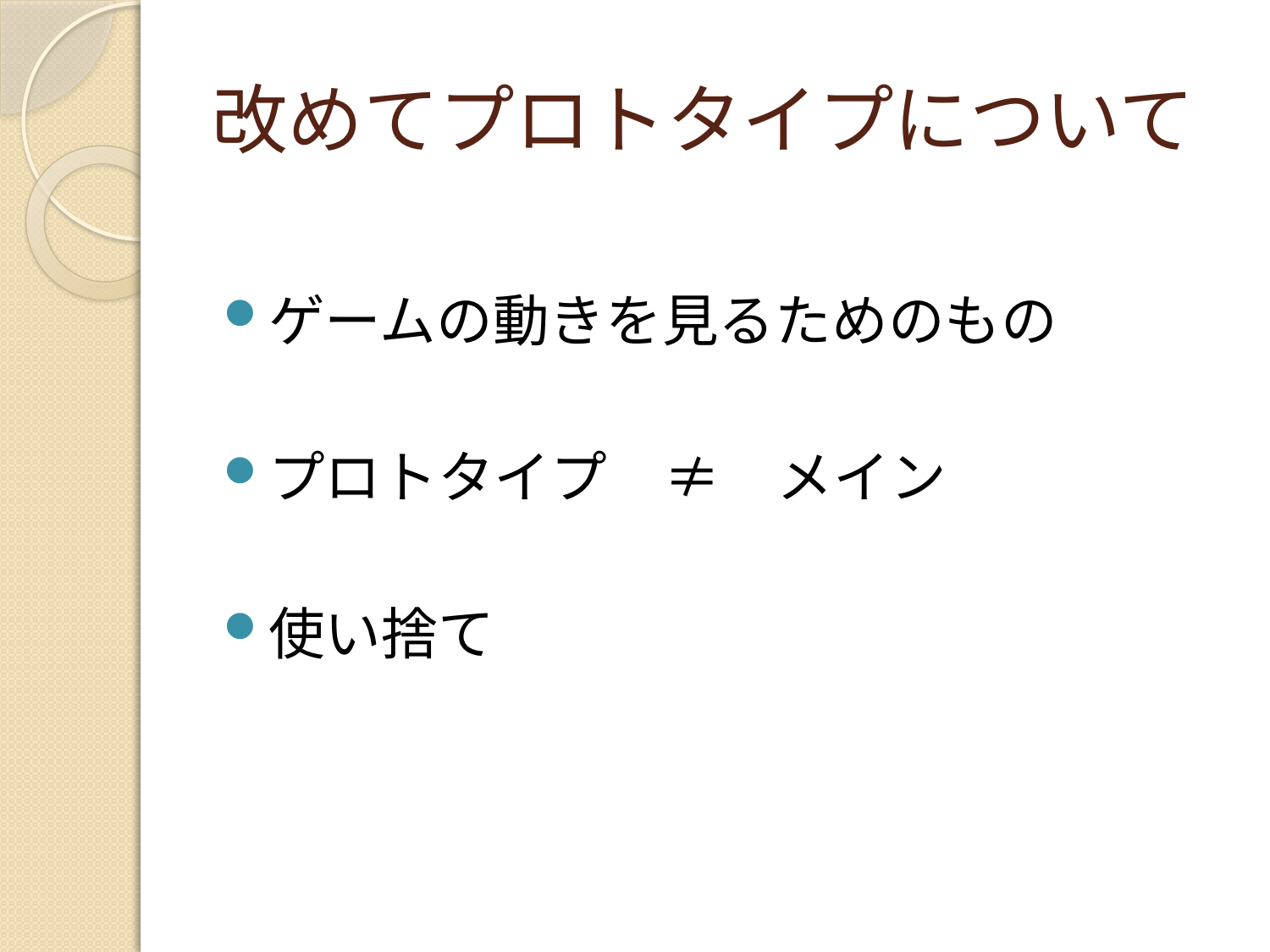

# 改めてプロトタイプについて

ゲームの動きを見るためのもの

プロトタイプ　≠　メイン

使い捨て